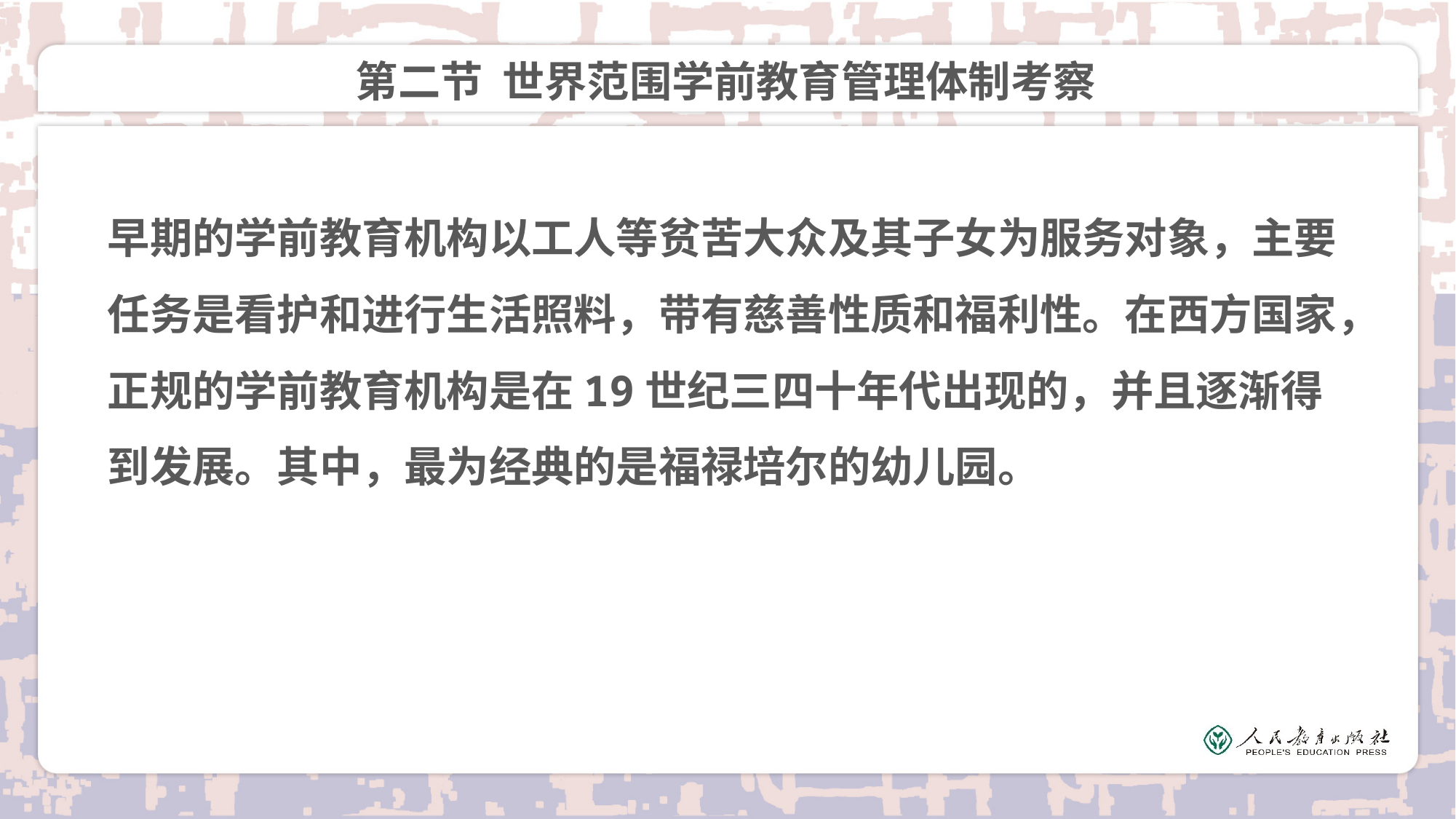

# 第二节  世界范围学前教育管理体制考察
早期的学前教育机构以工人等贫苦大众及其子女为服务对象，主要任务是看护和进行生活照料，带有慈善性质和福利性。在西方国家，正规的学前教育机构是在19世纪三四十年代出现的，并且逐渐得到发展。其中，最为经典的是福禄培尔的幼儿园。